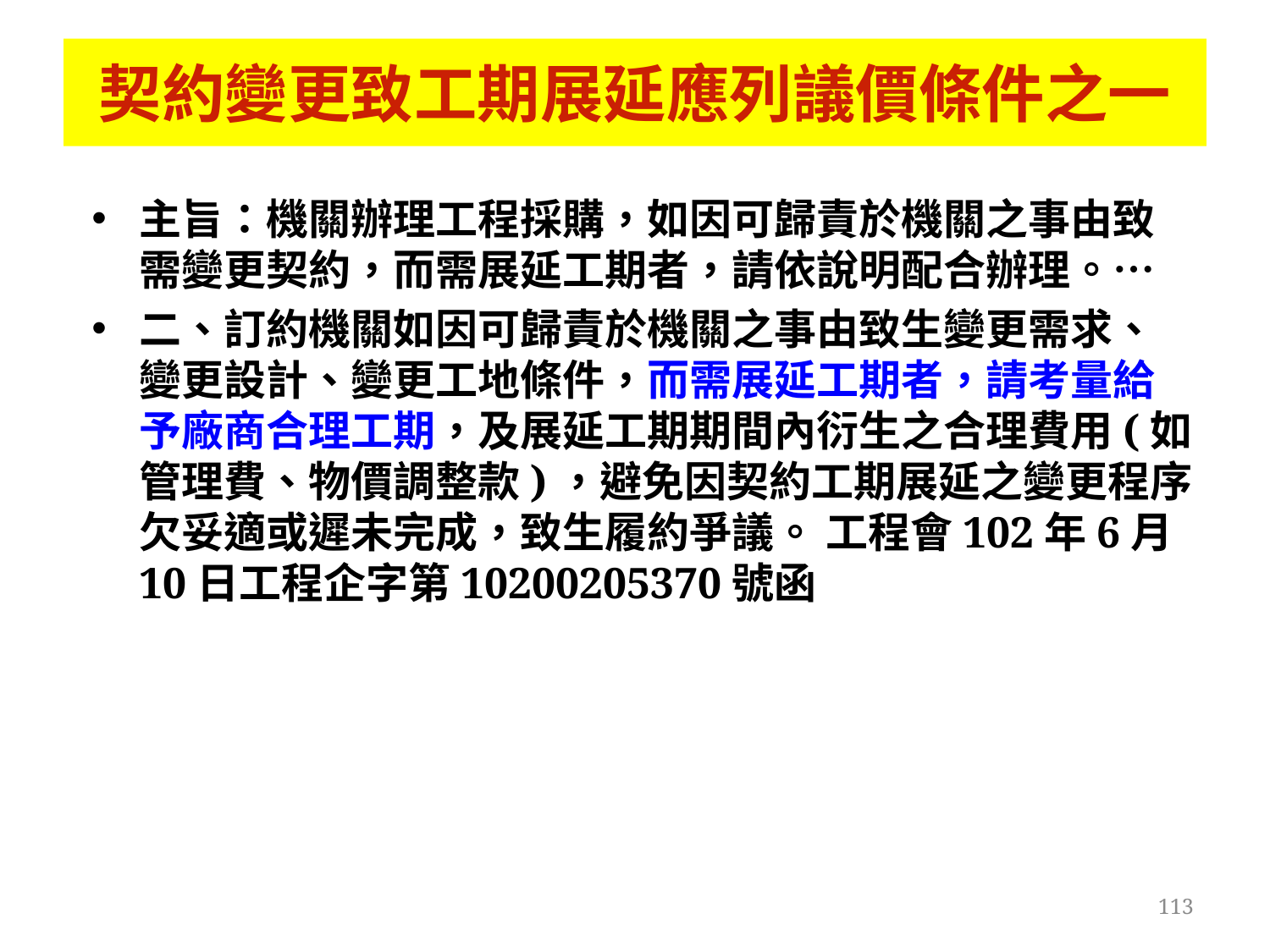

契約變更致工期展延應列議價條件之一
主旨：機關辦理工程採購，如因可歸責於機關之事由致需變更契約，而需展延工期者，請依說明配合辦理。…
二、訂約機關如因可歸責於機關之事由致生變更需求、變更設計、變更工地條件，而需展延工期者，請考量給予廠商合理工期，及展延工期期間內衍生之合理費用(如管理費、物價調整款)，避免因契約工期展延之變更程序欠妥適或遲未完成，致生履約爭議。 工程會102年6月10日工程企字第10200205370號函
113